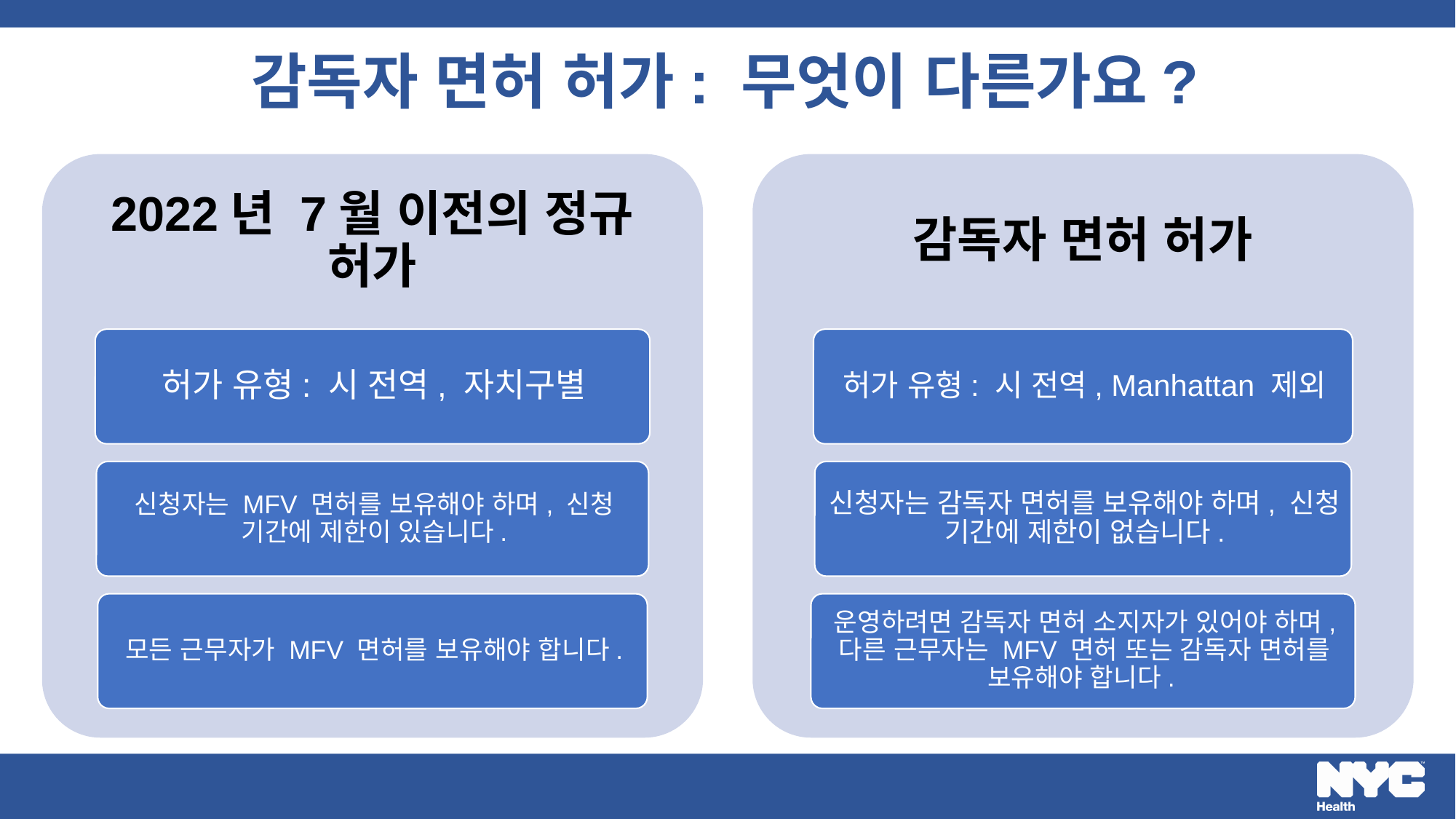

# 감독자 면허 허가: 무엇이 다른가요?
2022년 7월 이전의 정규 허가
허가 유형: 시 전역, 자치구별
신청자는 MFV 면허를 보유해야 하며, 신청 기간에 제한이 있습니다.
모든 근무자가 MFV 면허를 보유해야 합니다.
감독자 면허 허가
허가 유형: 시 전역, Manhattan 제외
신청자는 감독자 면허를 보유해야 하며, 신청 기간에 제한이 없습니다.
운영하려면 감독자 면허 소지자가 있어야 하며, 다른 근무자는 MFV 면허 또는 감독자 면허를 보유해야 합니다.